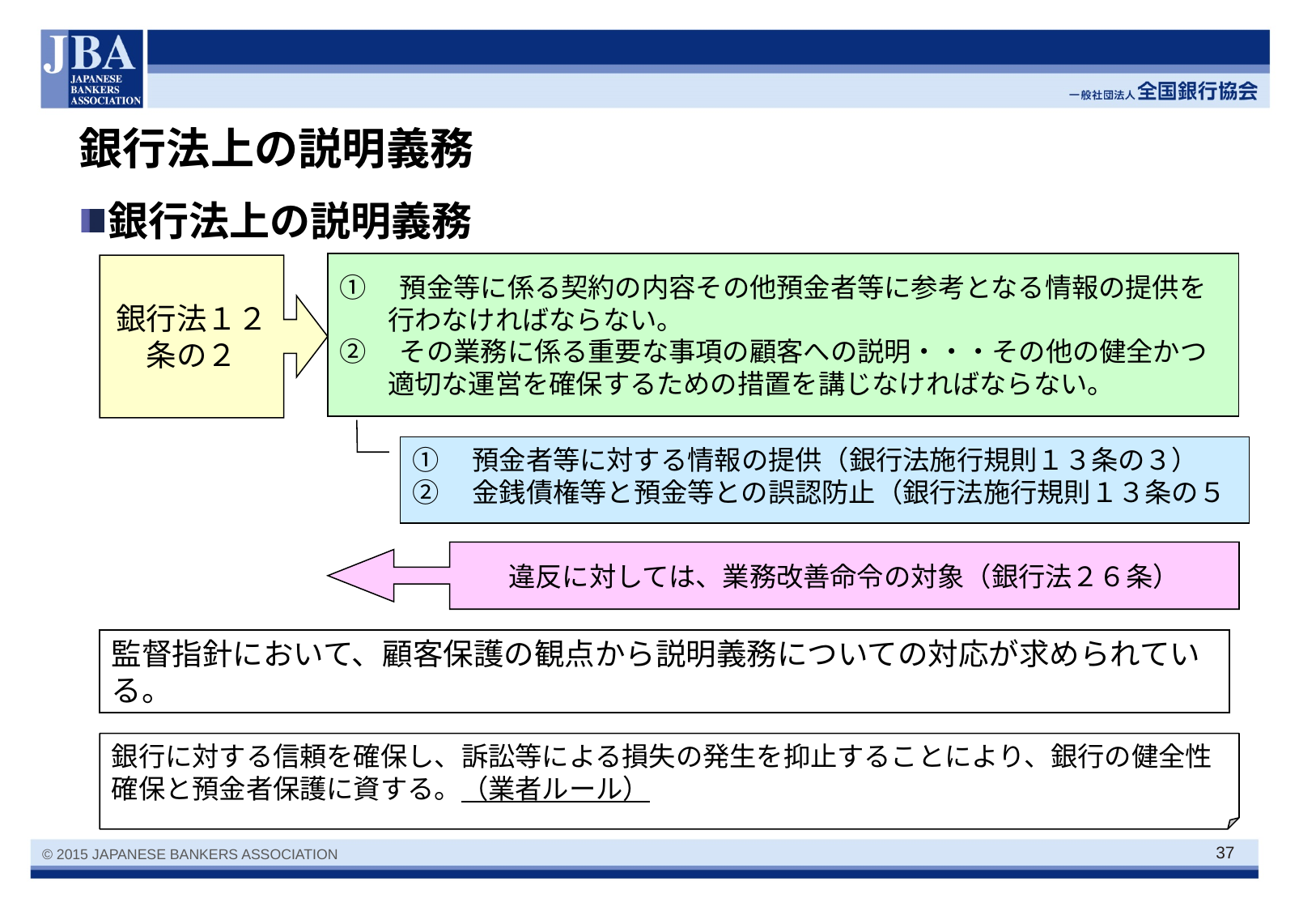

# 銀行法上の説明義務
銀行法上の説明義務
①　預金等に係る契約の内容その他預金者等に参考となる情報の提供を行わなければならない。
②　その業務に係る重要な事項の顧客への説明・・・その他の健全かつ適切な運営を確保するための措置を講じなければならない。
銀行法１２条の２
①　預金者等に対する情報の提供（銀行法施行規則１３条の３）
②　金銭債権等と預金等との誤認防止（銀行法施行規則１３条の５
違反に対しては、業務改善命令の対象（銀行法２６条）
監督指針において、顧客保護の観点から説明義務についての対応が求められている。
銀行に対する信頼を確保し、訴訟等による損失の発生を抑止することにより、銀行の健全性確保と預金者保護に資する。（業者ルール）